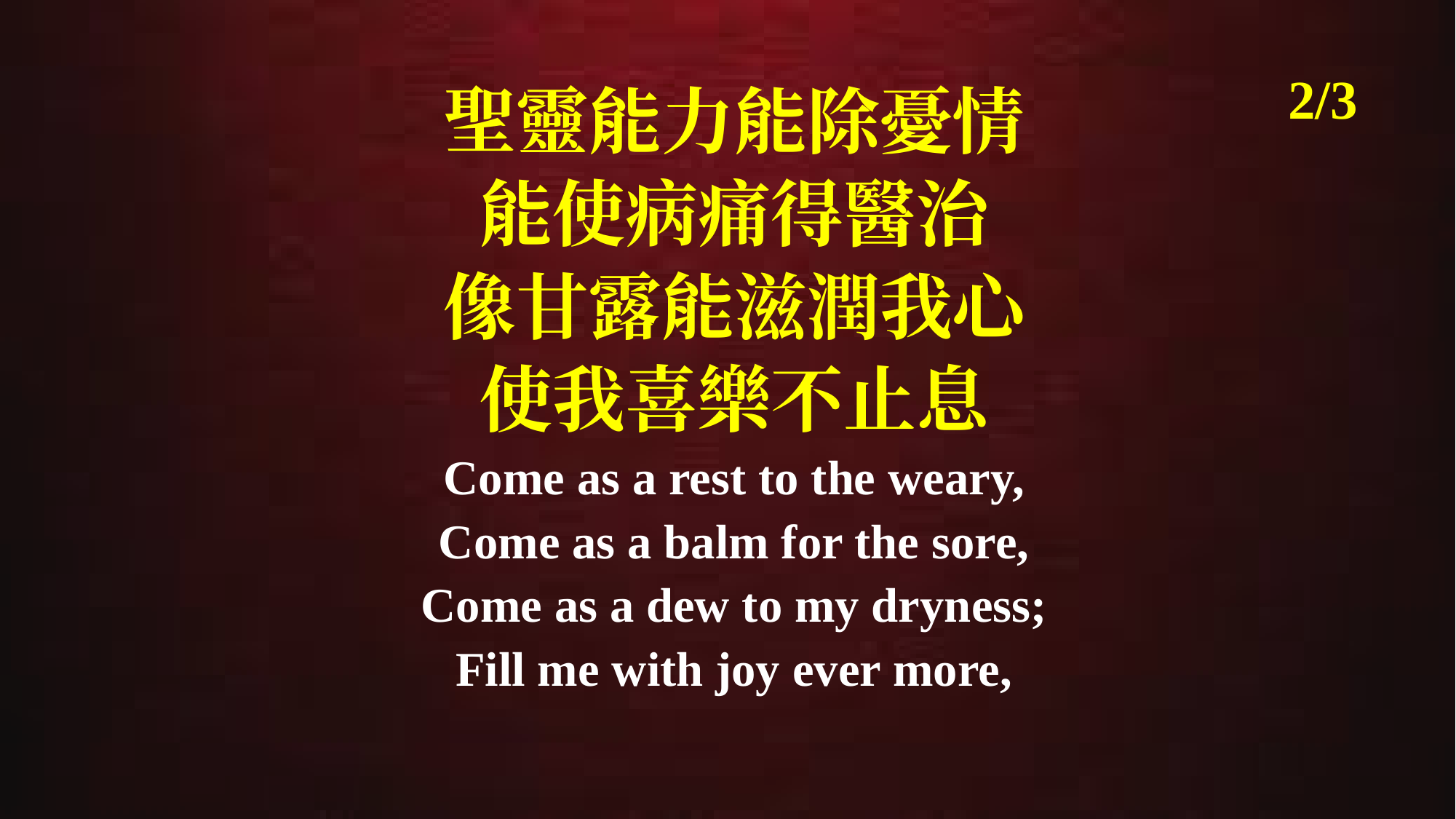

# 2/3
聖靈能力能除憂情
能使病痛得醫治
像甘露能滋潤我心
使我喜樂不止息
Come as a rest to the weary,
Come as a balm for the sore,
Come as a dew to my dryness;
Fill me with joy ever more,